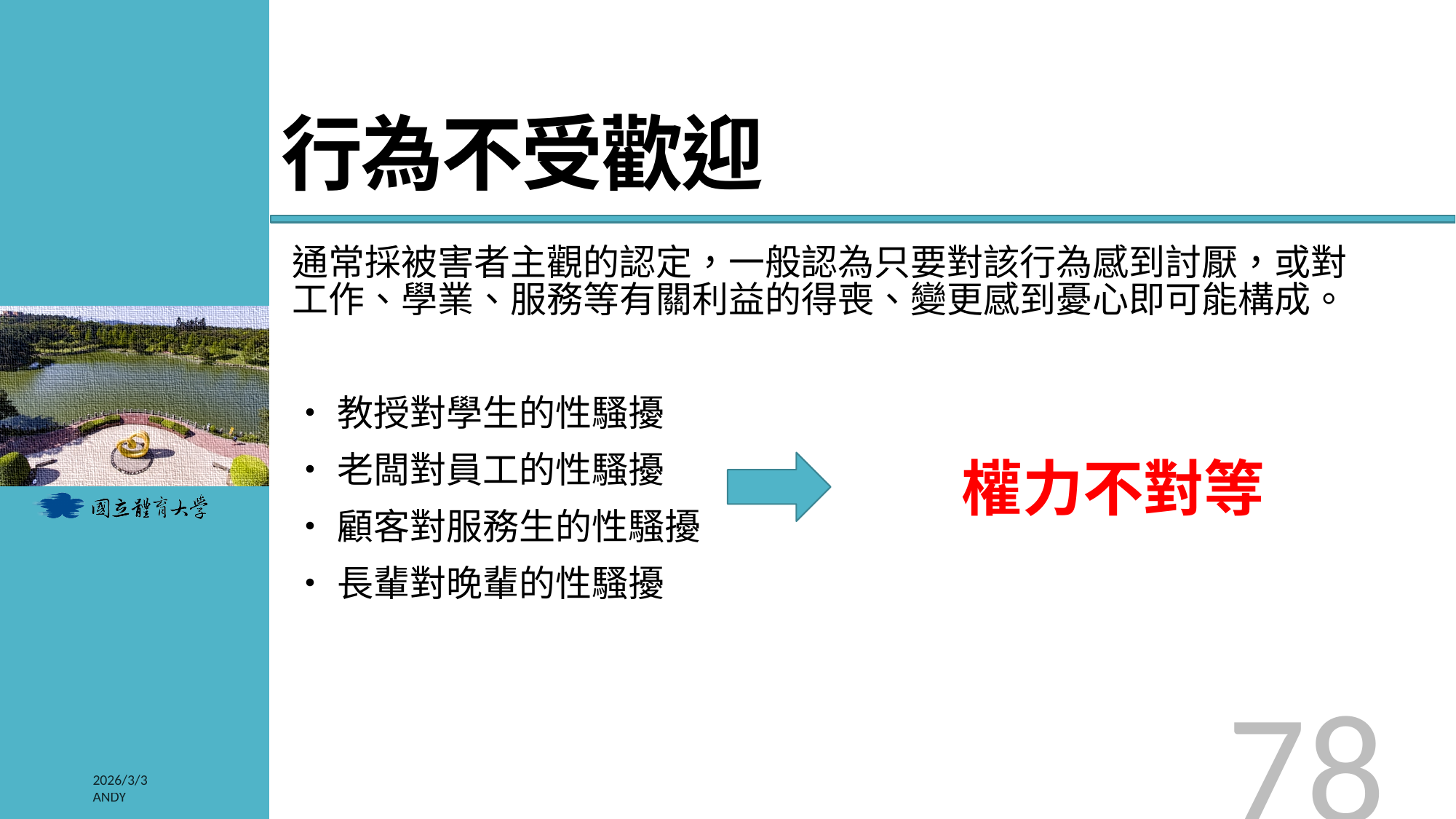

# 行為不受歡迎
通常採被害者主觀的認定，一般認為只要對該行為感到討厭，或對工作、學業、服務等有關利益的得喪、變更感到憂心即可能構成。

•教授對學生的性騷擾
•老闆對員工的性騷擾
•顧客對服務生的性騷擾
•長輩對晚輩的性騷擾
權力不對等

78
2026/3/3
Andy